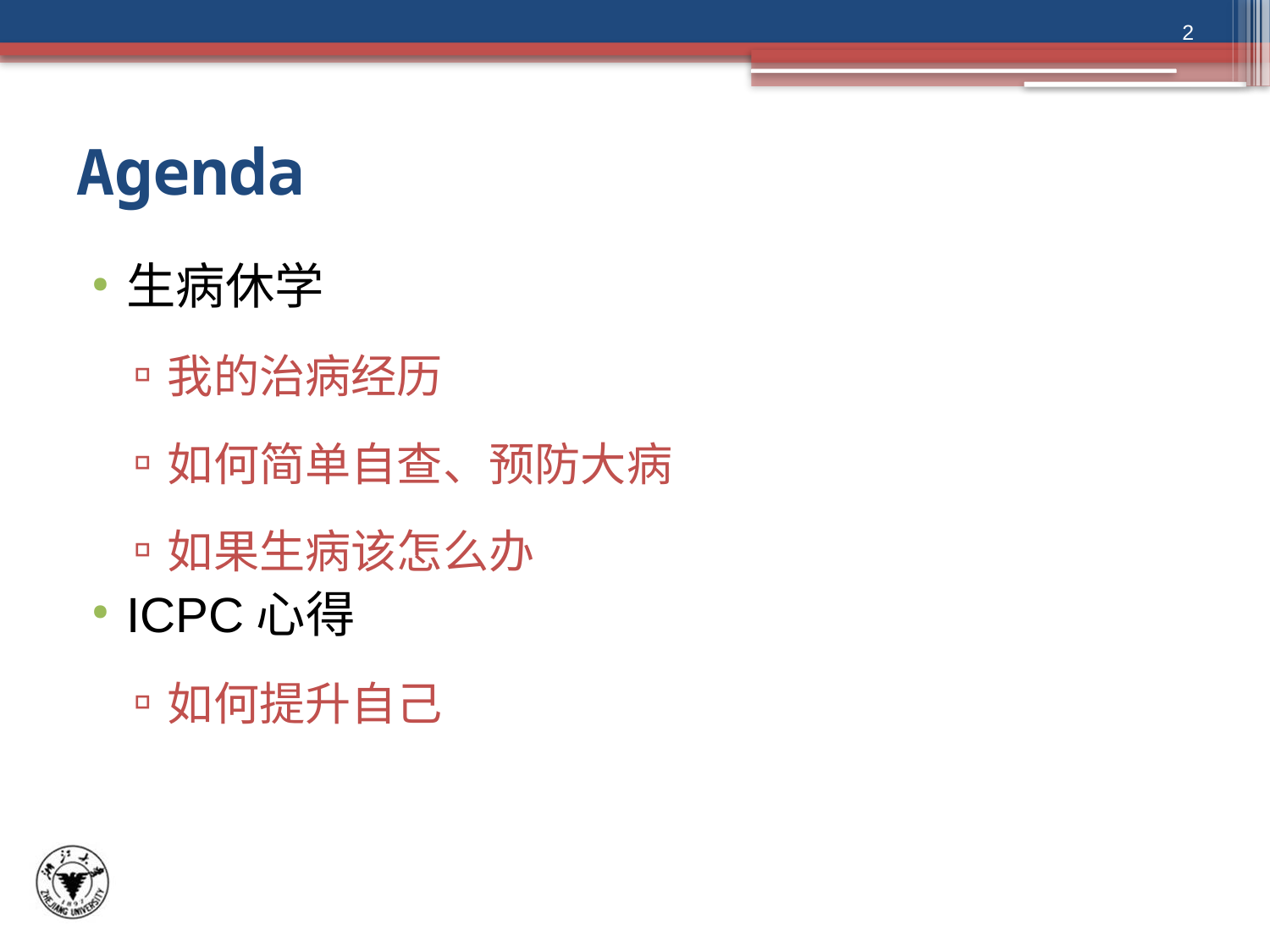

2
# Agenda
生病休学
我的治病经历
如何简单自查、预防大病
如果生病该怎么办
ICPC心得
如何提升自己